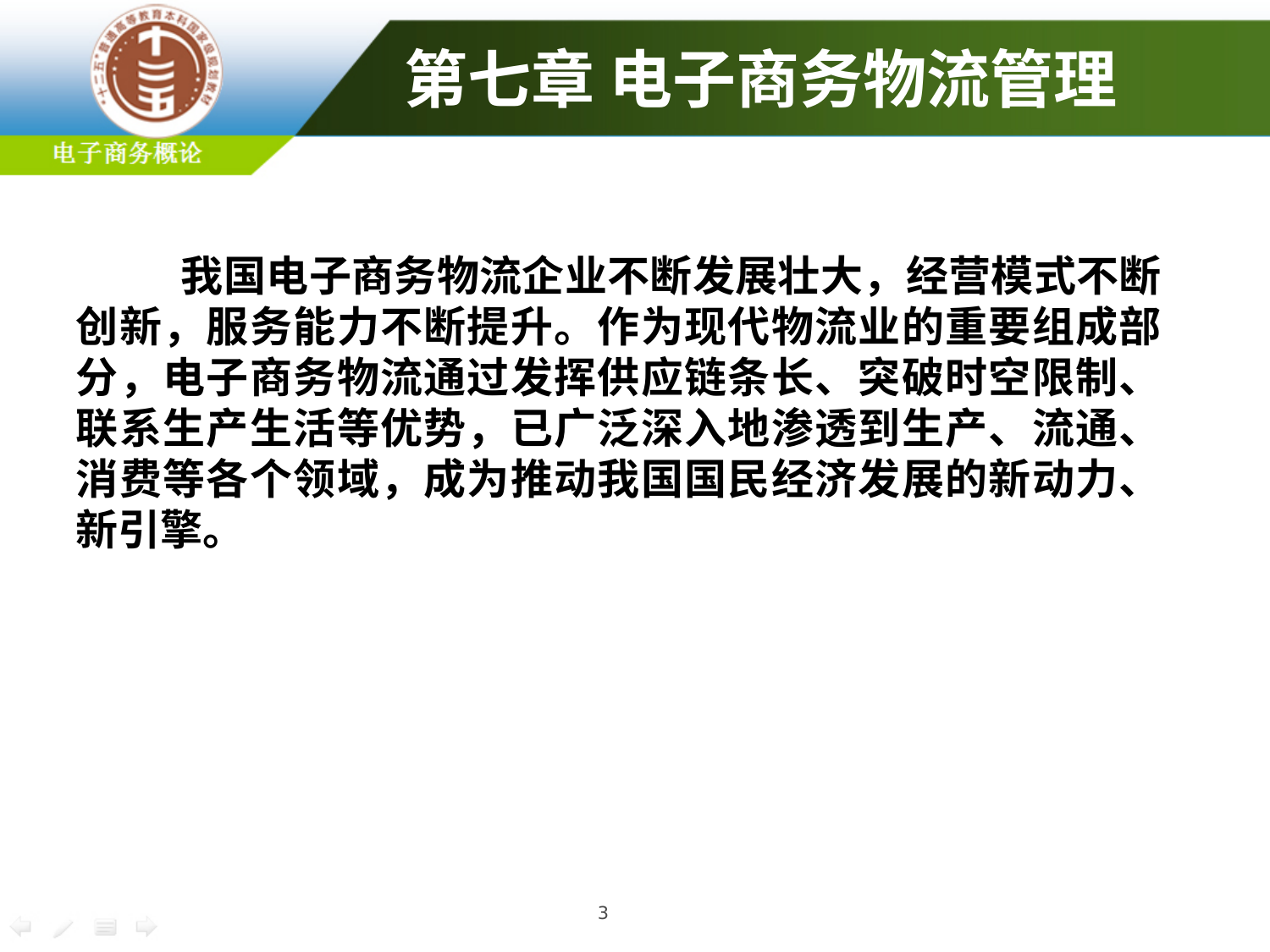

第七章 电子商务物流管理
  我国电子商务物流企业不断发展壮大，经营模式不断创新，服务能力不断提升。作为现代物流业的重要组成部分，电子商务物流通过发挥供应链条长、突破时空限制、联系生产生活等优势，已广泛深入地渗透到生产、流通、消费等各个领域，成为推动我国国民经济发展的新动力、新引擎。
3